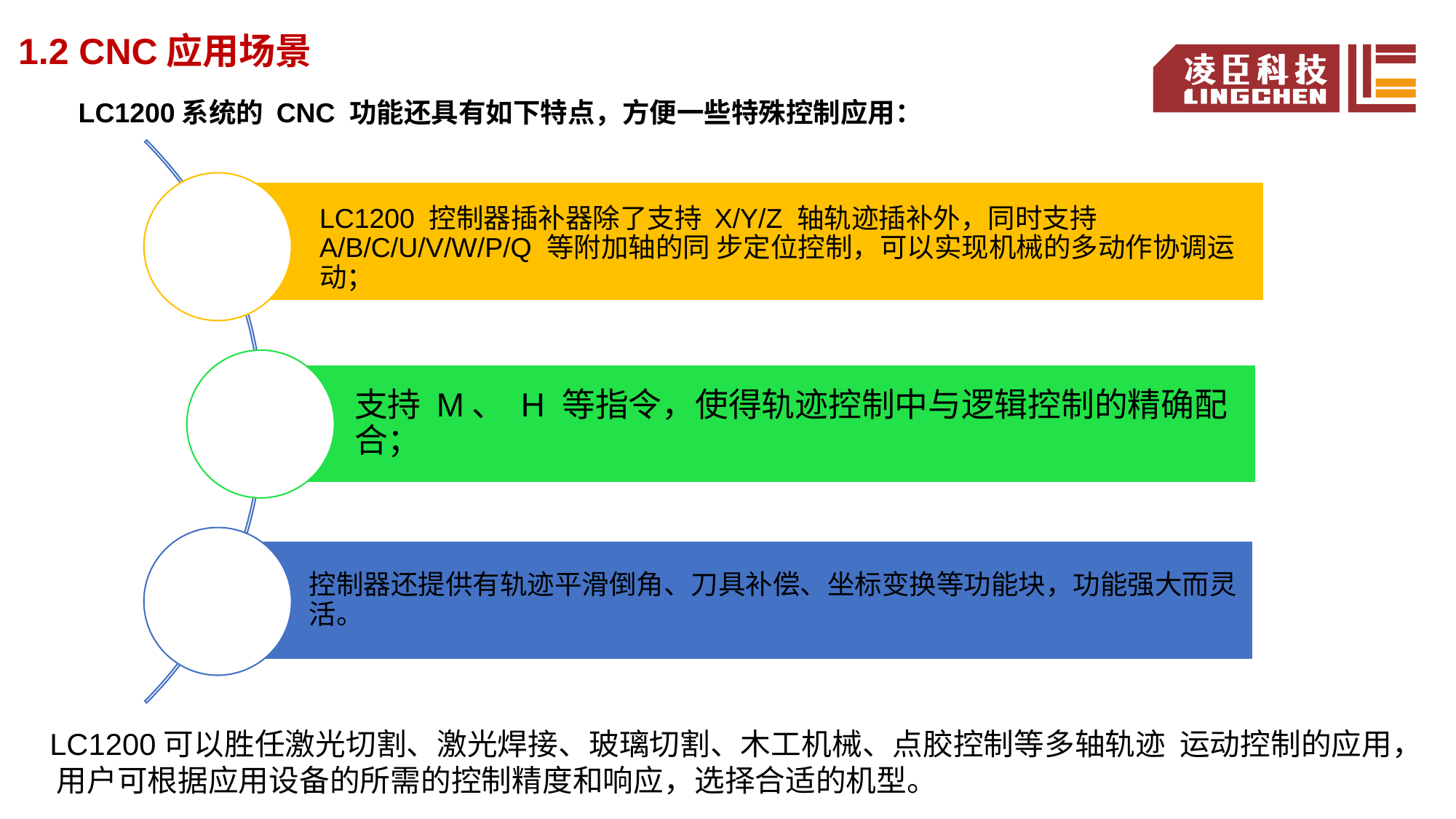

1.2 CNC应用场景
LC1200系统的 CNC 功能还具有如下特点，方便一些特殊控制应用：

LC1200 控制器插补器除了支持 X/Y/Z 轴轨迹插补外，同时支持 A/B/C/U/V/W/P/Q 等附加轴的同 步定位控制，可以实现机械的多动作协调运动；
支持 M、 H 等指令，使得轨迹控制中与逻辑控制的精确配合；
控制器还提供有轨迹平滑倒角、刀具补偿、坐标变换等功能块，功能强大而灵活。
LC1200可以胜任激光切割、激光焊接、玻璃切割、木工机械、点胶控制等多轴轨迹  运动控制的应用， 用户可根据应用设备的所需的控制精度和响应，选择合适的机型。